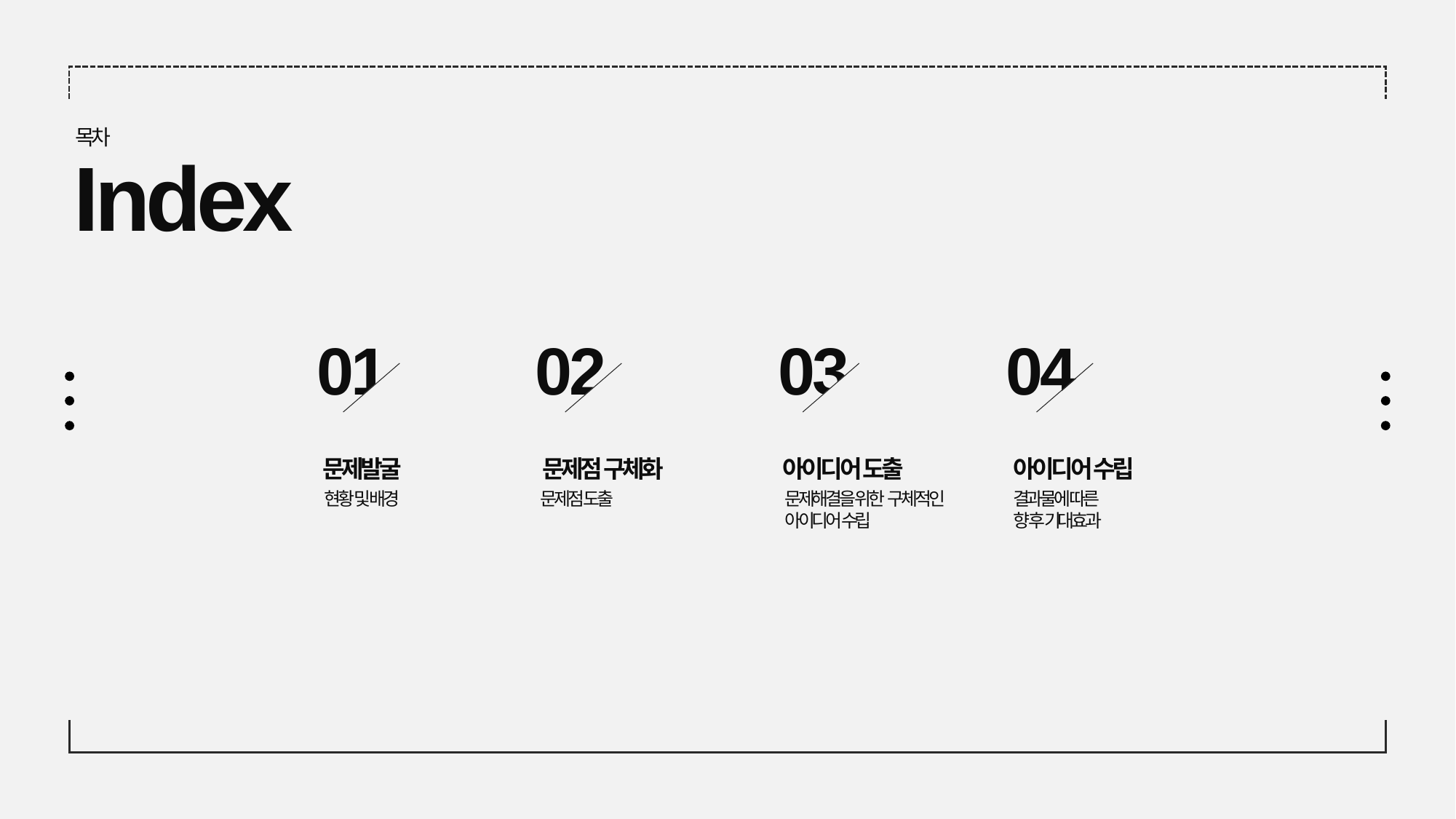

목차
Index
01

02

03

04

문제발굴
문제점 구체화
아이디어 도출
아이디어 수립
현황 및 배경
문제점 도출
문제해결을 위한 구체적인
아이디어 수립
결과물에 따른
향 후 기대효과